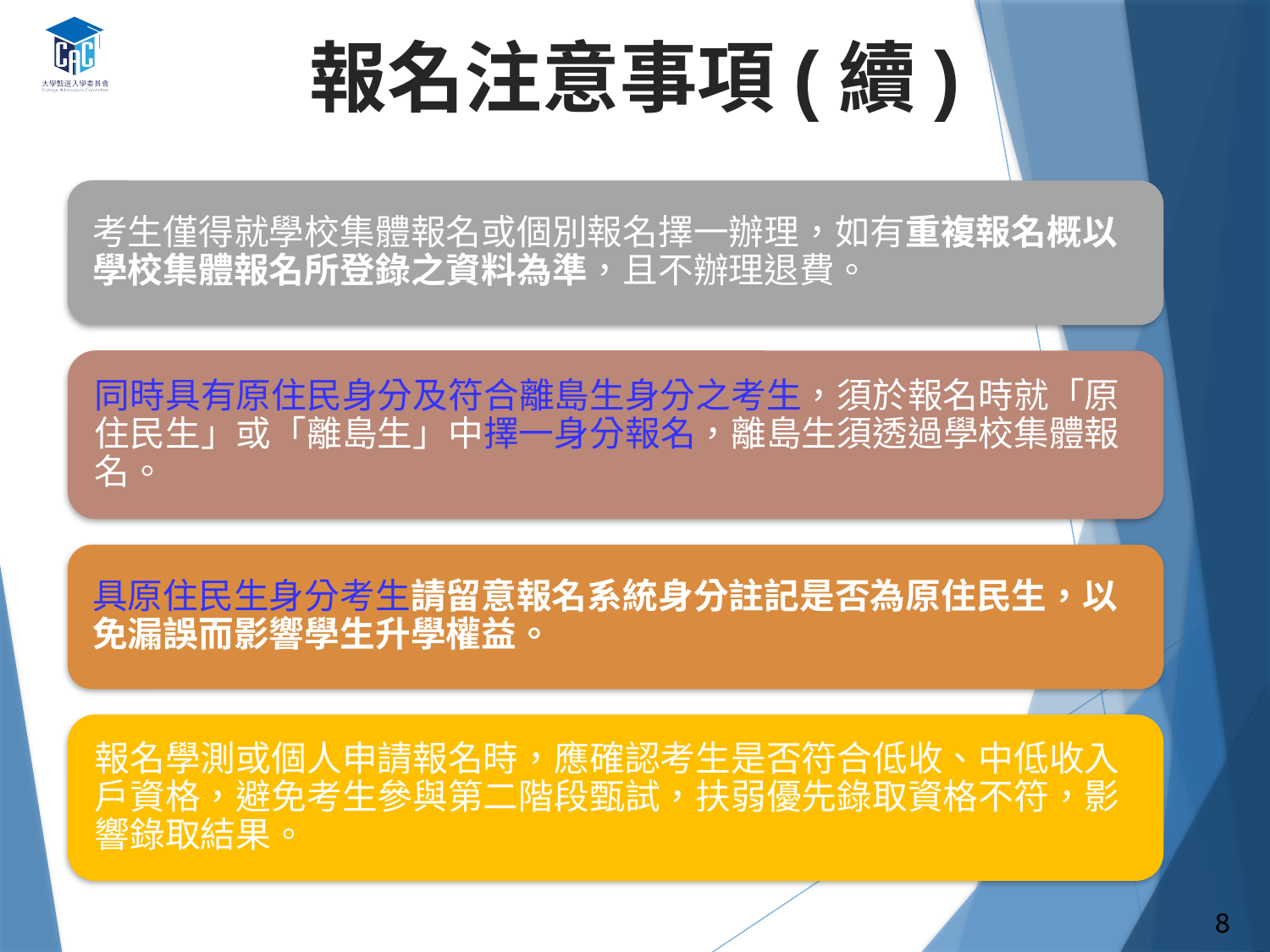

報名注意事項(續)
考生僅得就學校集體報名或個別報名擇一辦理，如有重複報名概以學校集體報名所登錄之資料為準，且不辦理退費。
同時具有原住民身分及符合離島生身分之考生，須於報名時就「原住民生」或「離島生」中擇一身分報名，離島生須透過學校集體報名。
具原住民生身分考生請留意報名系統身分註記是否為原住民生，以免漏誤而影響學生升學權益。
報名學測或個人申請報名時，應確認考生是否符合低收、中低收入戶資格，避免考生參與第二階段甄試，扶弱優先錄取資格不符，影響錄取結果。